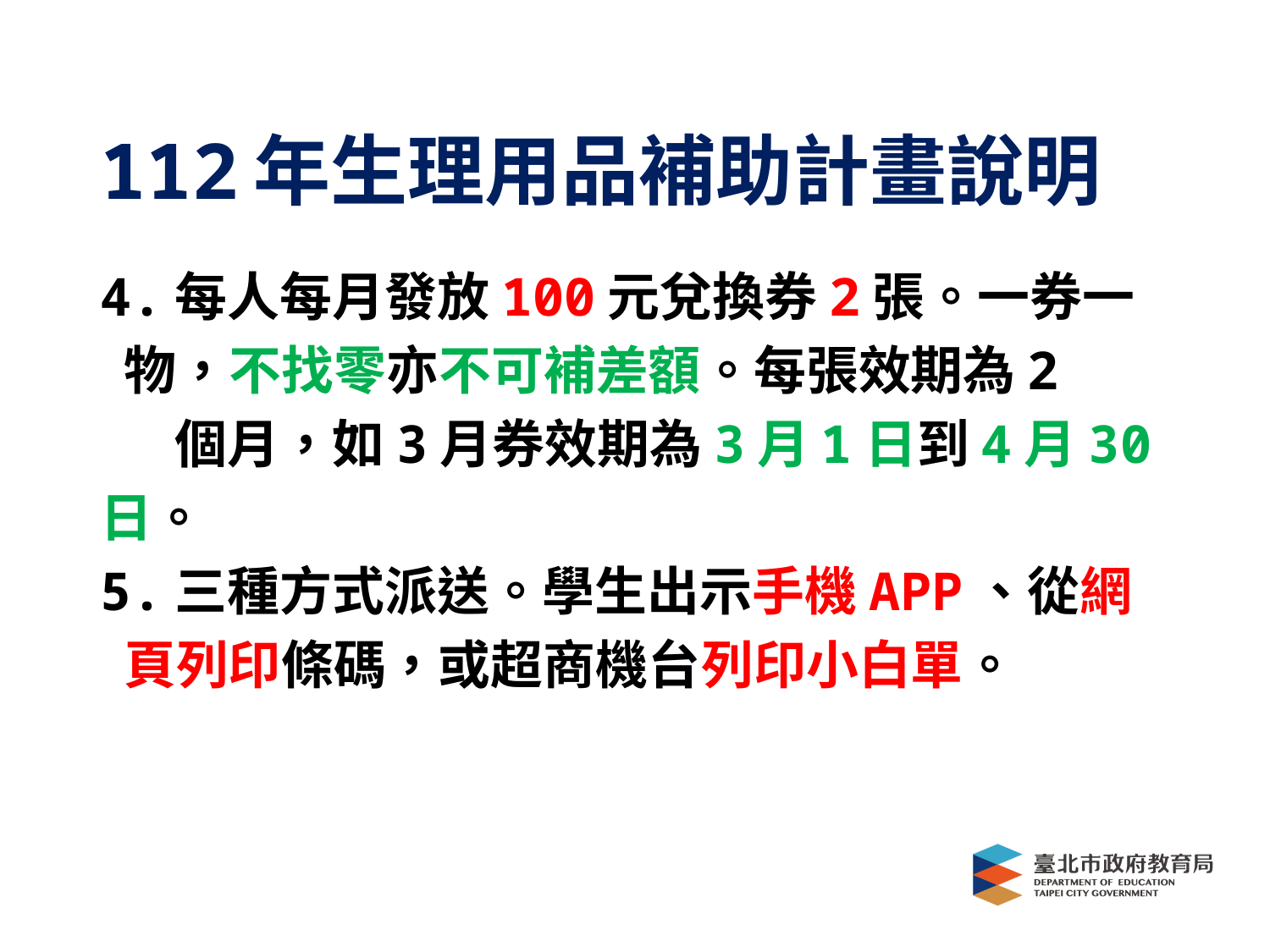

# 4.每人每月發放100元兌換券2張。一券一 物，不找零亦不可補差額。每張效期為2 個月，如3月券效期為3月1日到4月30日。 5.三種方式派送。學生出示手機APP、從網 頁列印條碼，或超商機台列印小白單。
112年生理用品補助計畫說明